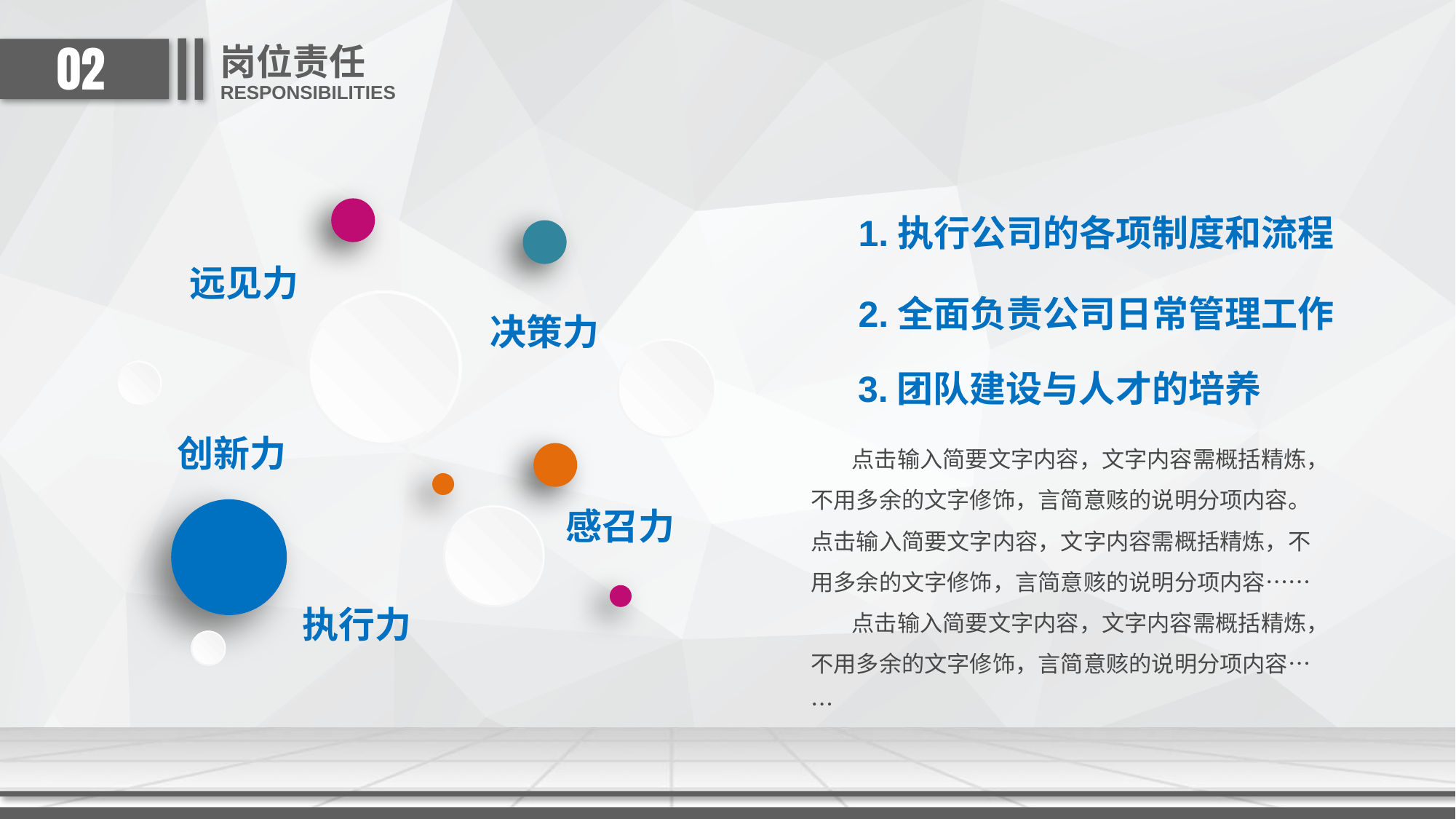

岗位责任

02
RESPONSIBILITIES

1.执行公司的各项制度和流程

远见力
2.全面负责公司日常管理工作

决策力

3.团队建设与人才的培养

创新力
       点击输入简要文字内容，文字内容需概括精炼，不用多余的文字修饰，言简意赅的说明分项内容。点击输入简要文字内容，文字内容需概括精炼，不用多余的文字修饰，言简意赅的说明分项内容……
       点击输入简要文字内容，文字内容需概括精炼，不用多余的文字修饰，言简意赅的说明分项内容……

感召力

执行力

延迟符